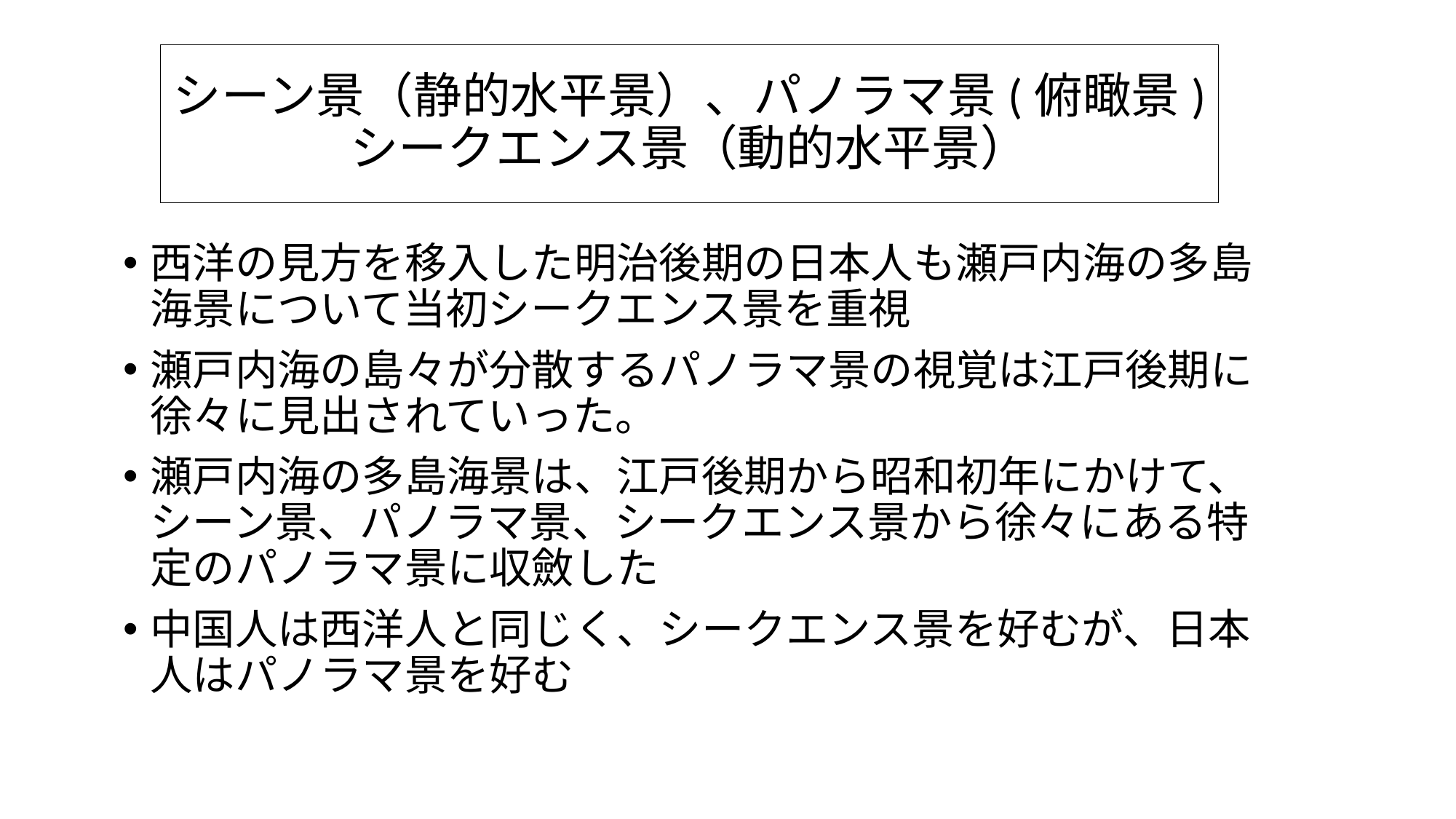

# シーン景（静的水平景）、パノラマ景(俯瞰景) シークエンス景（動的水平景）
西洋の見方を移入した明治後期の日本人も瀬戸内海の多島海景について当初シークエンス景を重視
瀬戸内海の島々が分散するパノラマ景の視覚は江戸後期に徐々に見出されていった。
瀬戸内海の多島海景は、江戸後期から昭和初年にかけて、シーン景、パノラマ景、シークエンス景から徐々にある特定のパノラマ景に収斂した
中国人は西洋人と同じく、シークエンス景を好むが、日本人はパノラマ景を好む